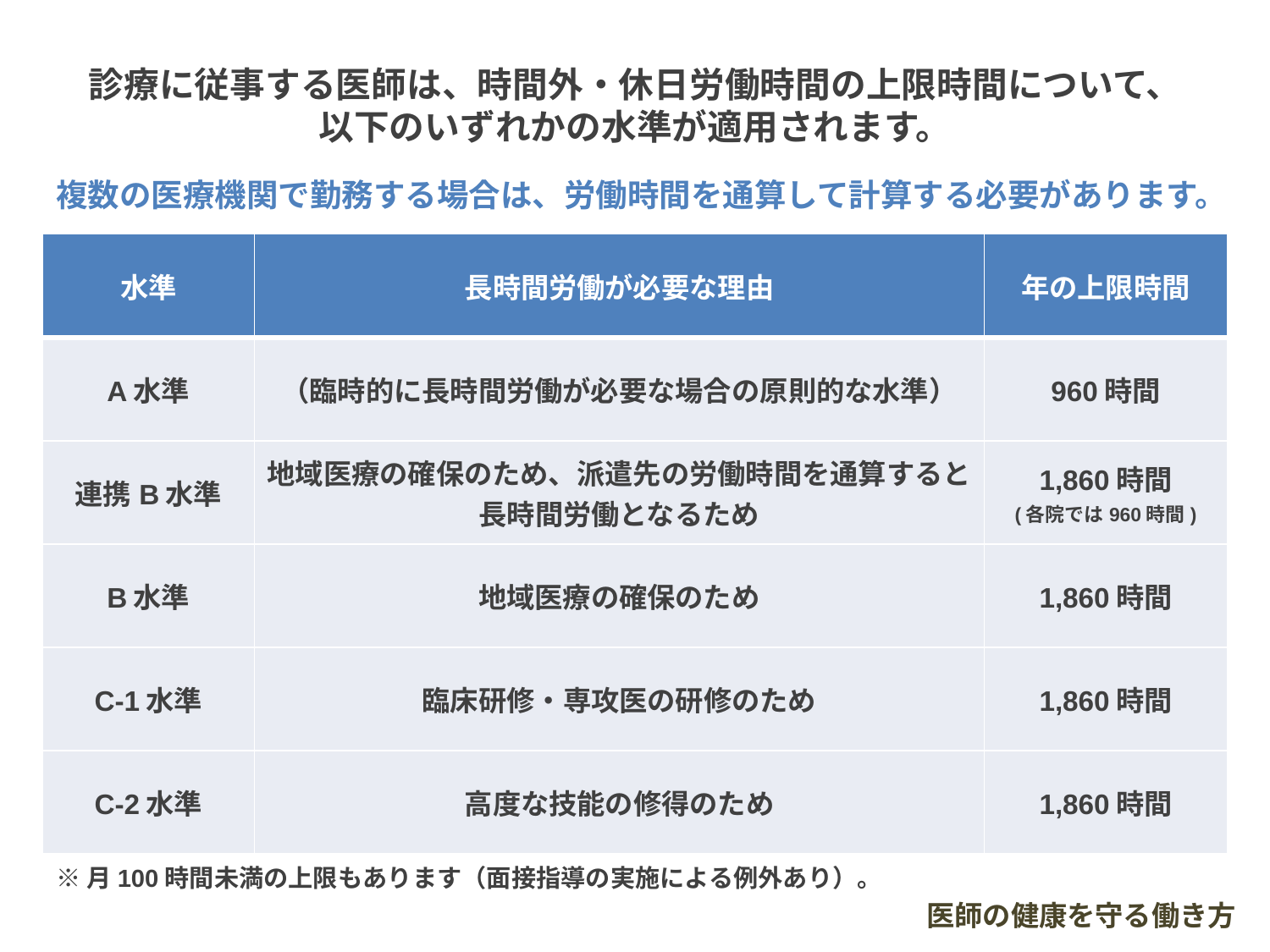

診療に従事する医師は、時間外・休日労働時間の上限時間について、
以下のいずれかの水準が適用されます。
複数の医療機関で勤務する場合は、労働時間を通算して計算する必要があります。
| 水準 | 長時間労働が必要な理由 | 年の上限時間 |
| --- | --- | --- |
| A水準 | （臨時的に長時間労働が必要な場合の原則的な水準） | 960時間 |
| 連携B水準 | 地域医療の確保のため、派遣先の労働時間を通算すると長時間労働となるため | 1,860時間 (各院では960時間) |
| B水準 | 地域医療の確保のため | 1,860時間 |
| C-1水準 | 臨床研修・専攻医の研修のため | 1,860時間 |
| C-2水準 | 高度な技能の修得のため | 1,860時間 |
※月100時間未満の上限もあります（面接指導の実施による例外あり）。

医師の健康を守る働き方